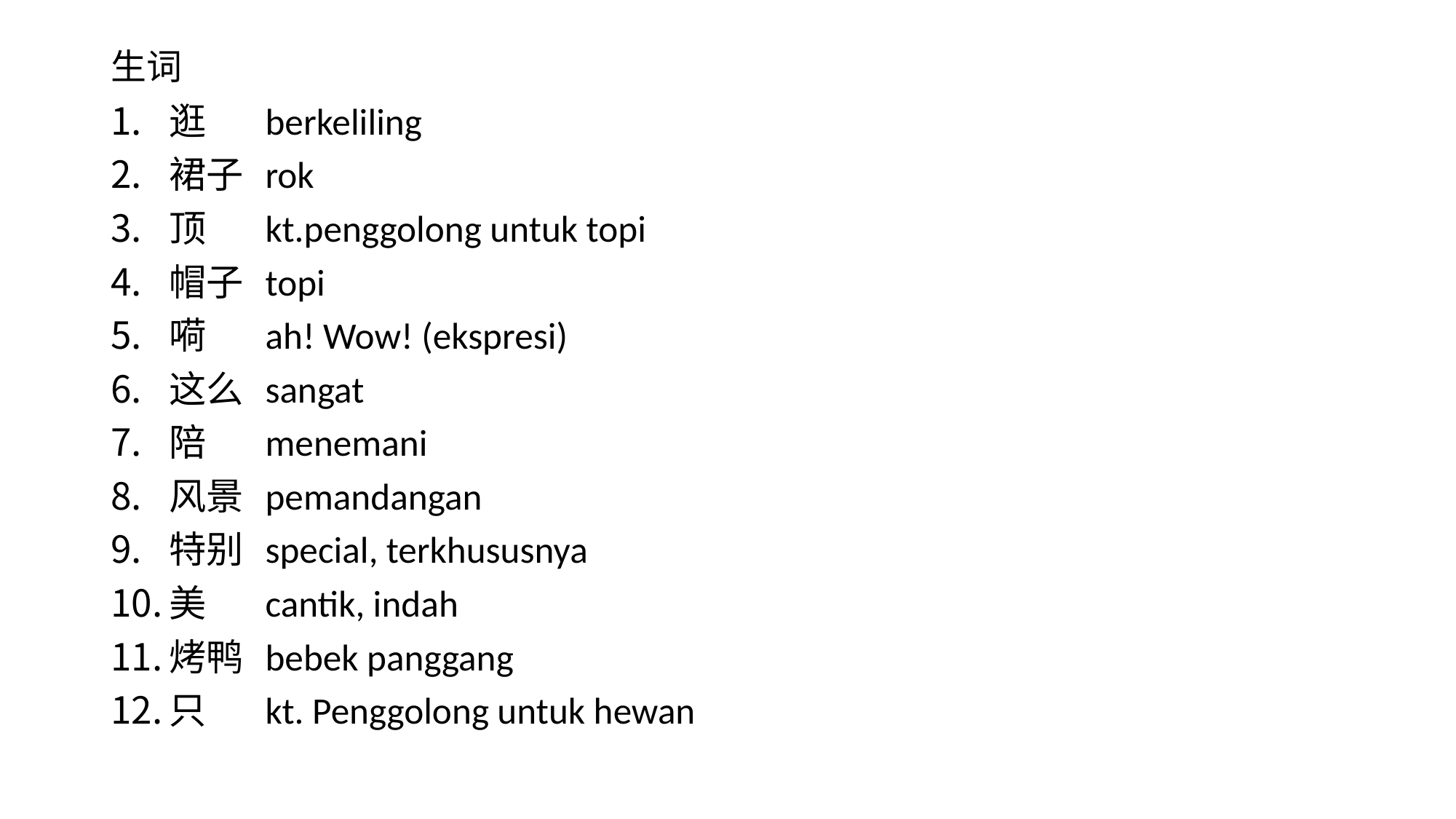

# 生词
逛		berkeliling
裙子	rok
顶		kt.penggolong untuk topi
帽子	topi
嗬		ah! Wow! (ekspresi)
这么	sangat
陪		menemani
风景	pemandangan
特别	special, terkhususnya
美		cantik, indah
烤鸭	bebek panggang
只		kt. Penggolong untuk hewan